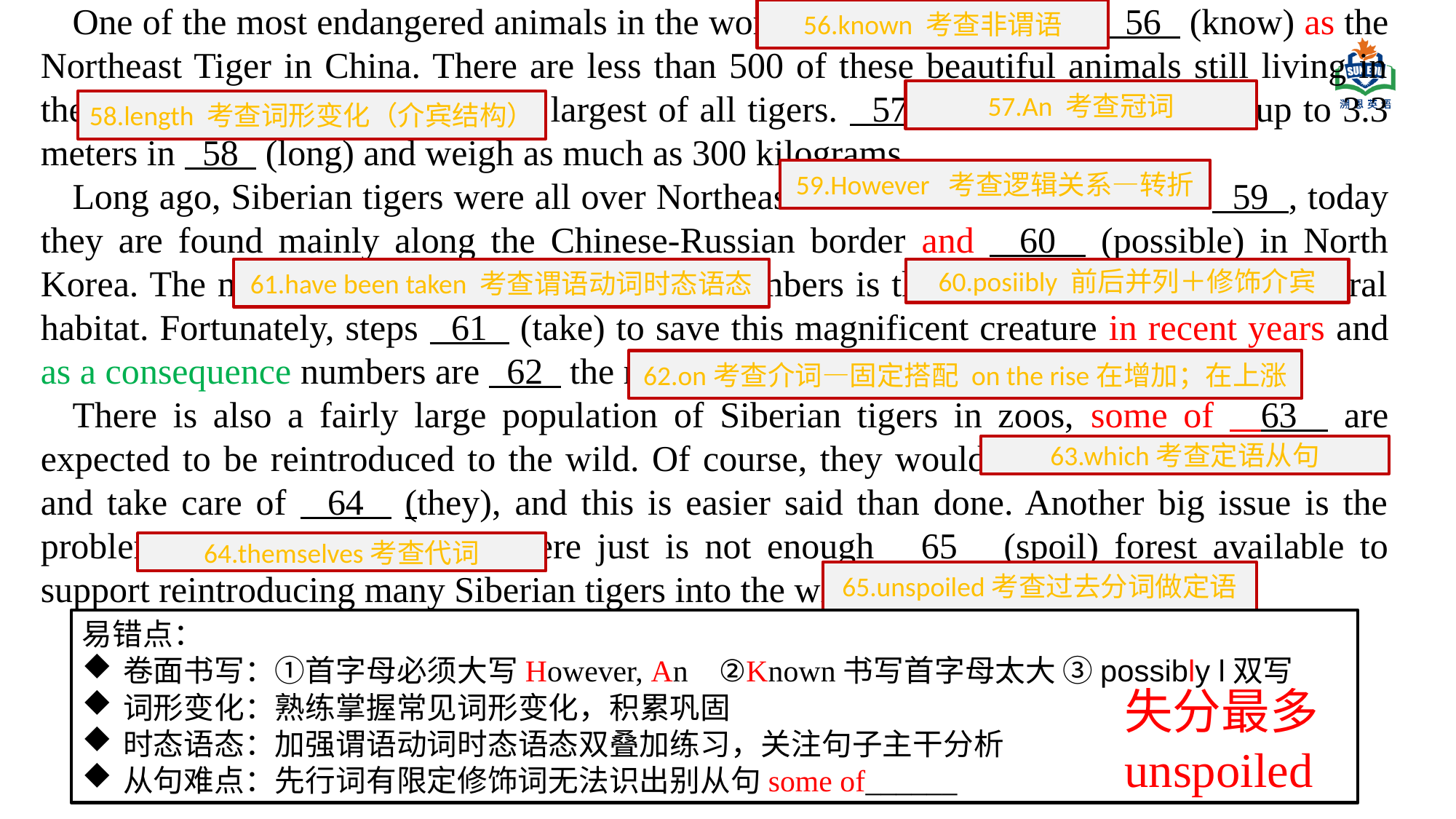

56.known 考查非谓语
One of the most endangered animals in the world is the Siberian tiger,   56   (know) as the Northeast Tiger in China. There are less than 500 of these beautiful animals still living in the wild. The Siberian tiger is the largest of all tigers.   57   adult male can grow up to 3.3 meters in   58   (long) and weigh as much as 300 kilograms.
Long ago, Siberian tigers were all over Northeast Asia and Russian Far East.   59  , today they are found mainly along the Chinese-Russian border and   60   (possible) in North Korea. The main reason for their decrease in numbers is the disappearance of their natural habitat. Fortunately, steps   61   (take) to save this magnificent creature in recent years and as a consequence numbers are   62   the rise.
There is also a fairly large population of Siberian tigers in zoos, some of   63   are expected to be reintroduced to the wild. Of course, they would need to learn how to hunt and take care of   64   (they), and this is easier said than done. Another big issue is the problem of space. At present, there just is not enough   65   (spoil) forest available to support reintroducing many Siberian tigers into the wild.
57.An 考查冠词
58.length 考查词形变化（介宾结构）
59.However  考查逻辑关系—转折
61.have been taken 考查谓语动词时态语态
60.posiibly 前后并列＋修饰介宾
62.on考查介词—固定搭配 on the rise在增加；在上涨
63.which考查定语从句
64.themselves考查代词
65.unspoiled考查过去分词做定语
易错点：
卷面书写：①首字母必须大写However, An    ②Known书写首字母太大 ③possibly l双写
词形变化：熟练掌握常见词形变化，积累巩固
时态语态：加强谓语动词时态语态双叠加练习，关注句子主干分析
从句难点：先行词有限定修饰词无法识出别从句some of______
失分最多
unspoiled